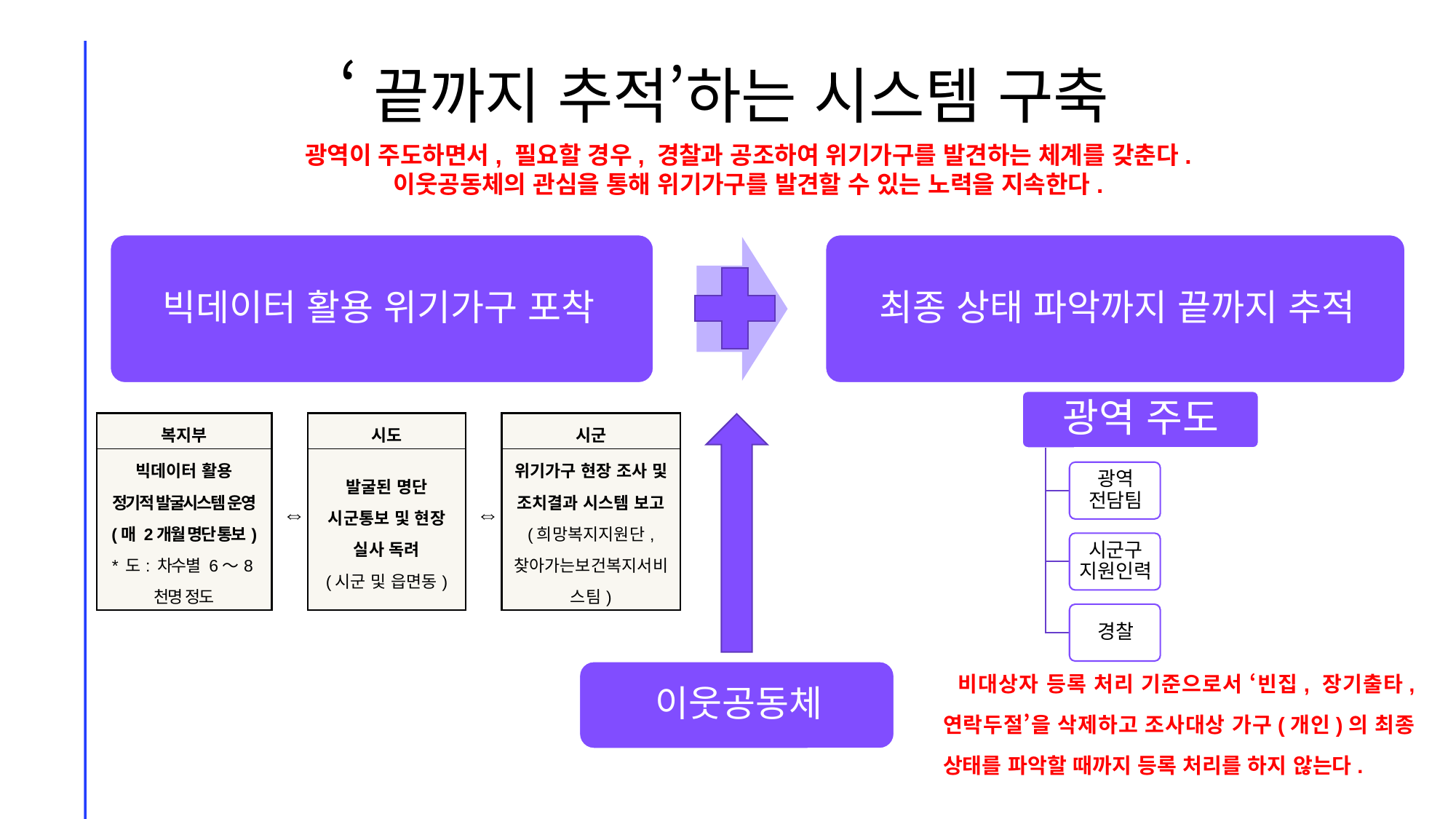

# ‘끝까지 추적’하는 시스템 구축
광역이 주도하면서, 필요할 경우, 경찰과 공조하여 위기가구를 발견하는 체계를 갖춘다.
이웃공동체의 관심을 통해 위기가구를 발견할 수 있는 노력을 지속한다.
빅데이터 활용 위기가구 포착

최종 상태 파악까지 끝까지 추적

광역 주도
광역 전담팀
시군구 지원인력
경찰
| 복지부 | ⇔ | 시도 | ⇔ | 시군 |
| --- | --- | --- | --- | --- |
| 빅데이터 활용 정기적 발굴시스템 운영 (매 2개월 명단 통보) \* 도: 차수별 6～8천명 정도 |  | 발굴된 명단 시군통보 및 현장 실사 독려 (시군 및 읍면동) |  | 위기가구 현장 조사 및 조치결과 시스템 보고 (희망복지지원단, 찾아가는보건복지서비스팀) |

비대상자 등록 처리 기준으로서 ‘빈집, 장기출타, 연락두절’을 삭제하고 조사대상 가구(개인)의 최종 상태를 파악할 때까지 등록 처리를 하지 않는다.
이웃공동체